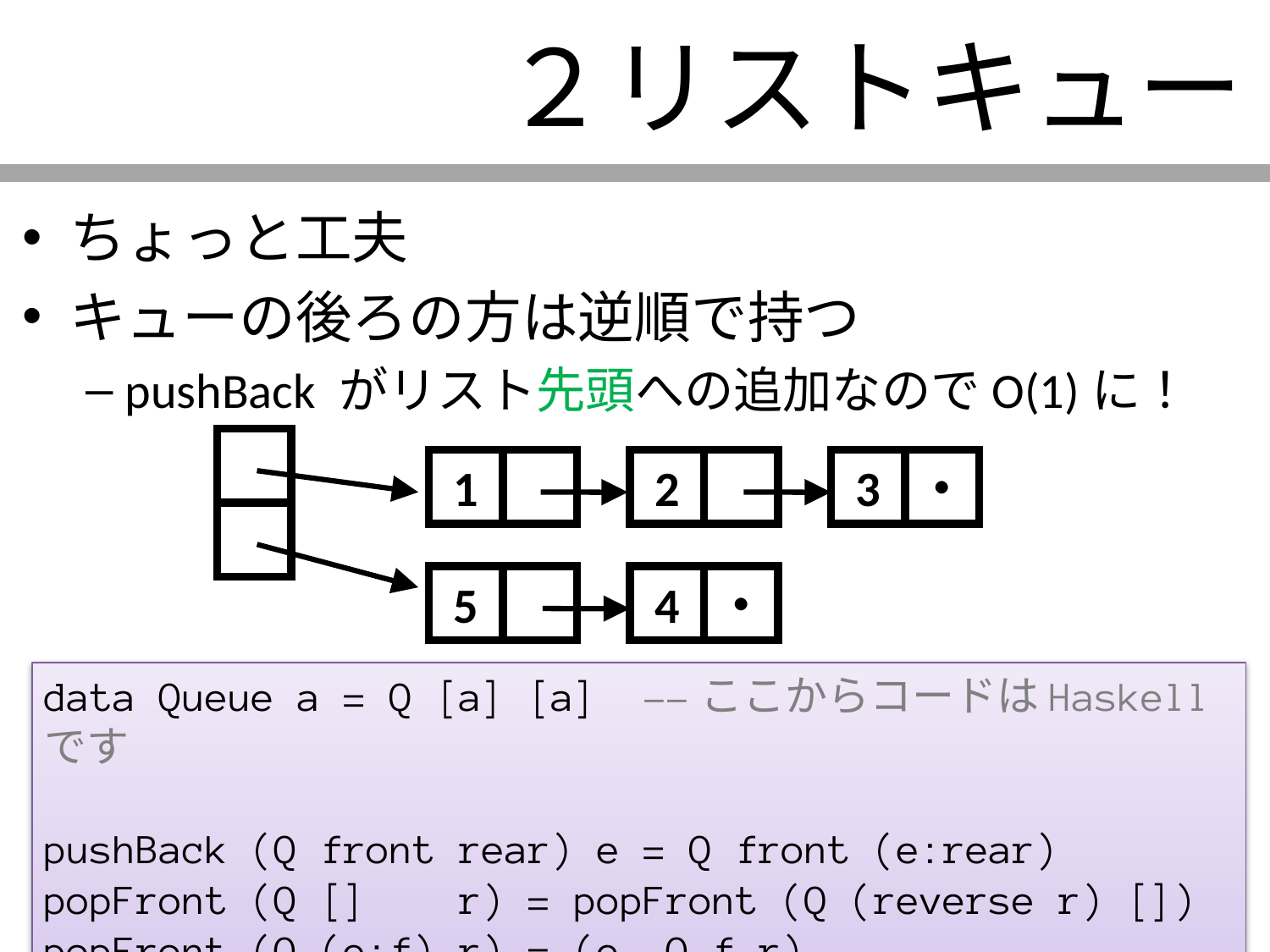

# ２リストキュー
ちょっと工夫
キューの後ろの方は逆順で持つ
pushBack がリスト先頭への追加なのでO(1)に！

1

2

3
・

5

4
・

data Queue a = Q [a] [a]  --ここからコードはHaskellです

pushBack (Q front rear) e = Q front (e:rear)
popFront (Q []    r) = popFront (Q (reverse r) [])
popFront (Q (e:f) r) = (e, Q f r)